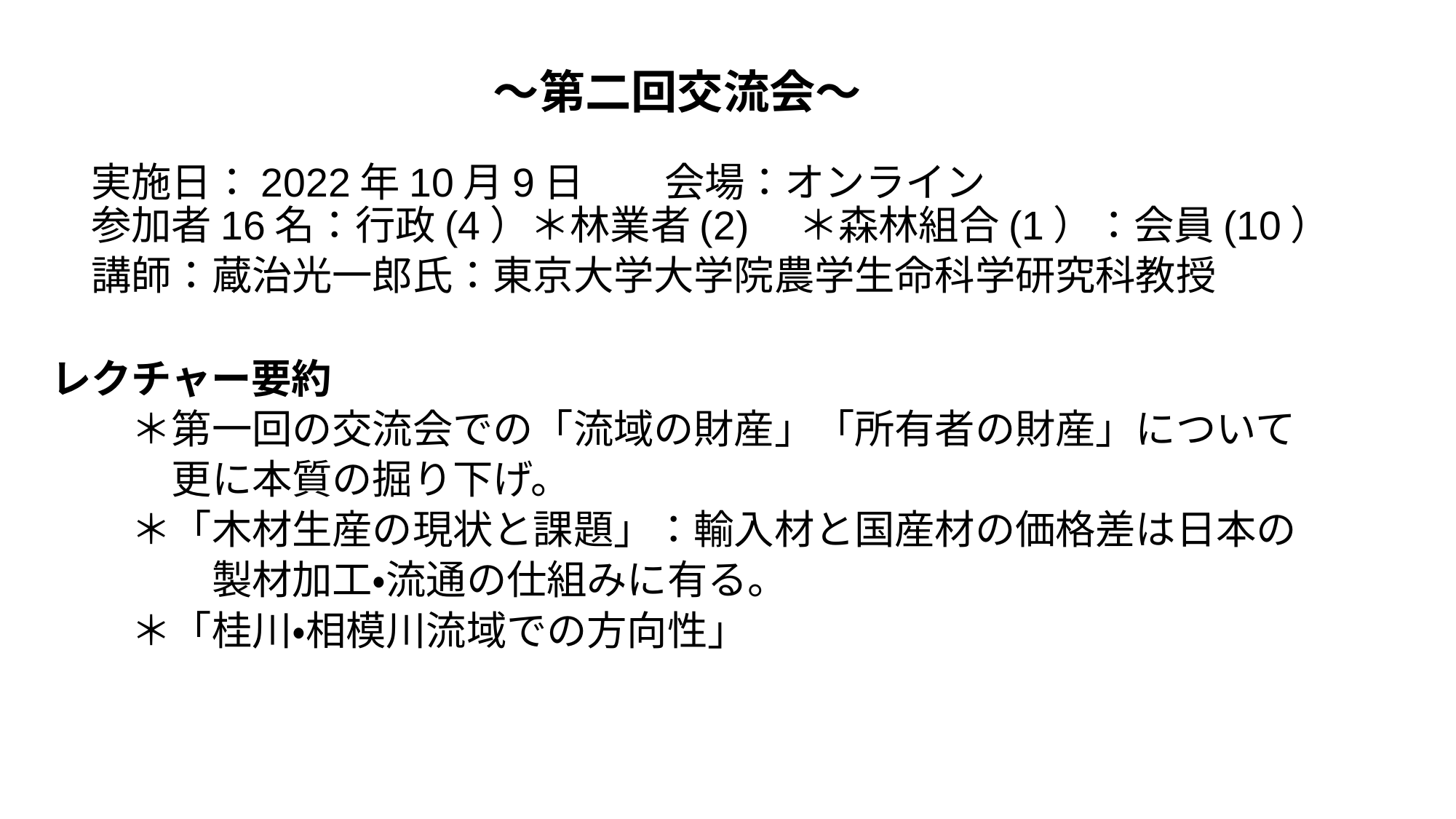

～第二回交流会～

　　実施日：2022年10月9日　　会場：オンライン
　　参加者16名：行政(4）＊林業者(2)　＊森林組合(1）：会員(10）
　　講師：蔵治光一郎氏：東京大学大学院農学生命科学研究科教授

　レクチャー要約
　　　＊第一回の交流会での「流域の財産」「所有者の財産」について
　　　　更に本質の掘り下げ。
　　　＊「木材生産の現状と課題」：輸入材と国産材の価格差は日本の
　　　　　製材加工・流通の仕組みに有る。
　　　＊「桂川・相模川流域での方向性」